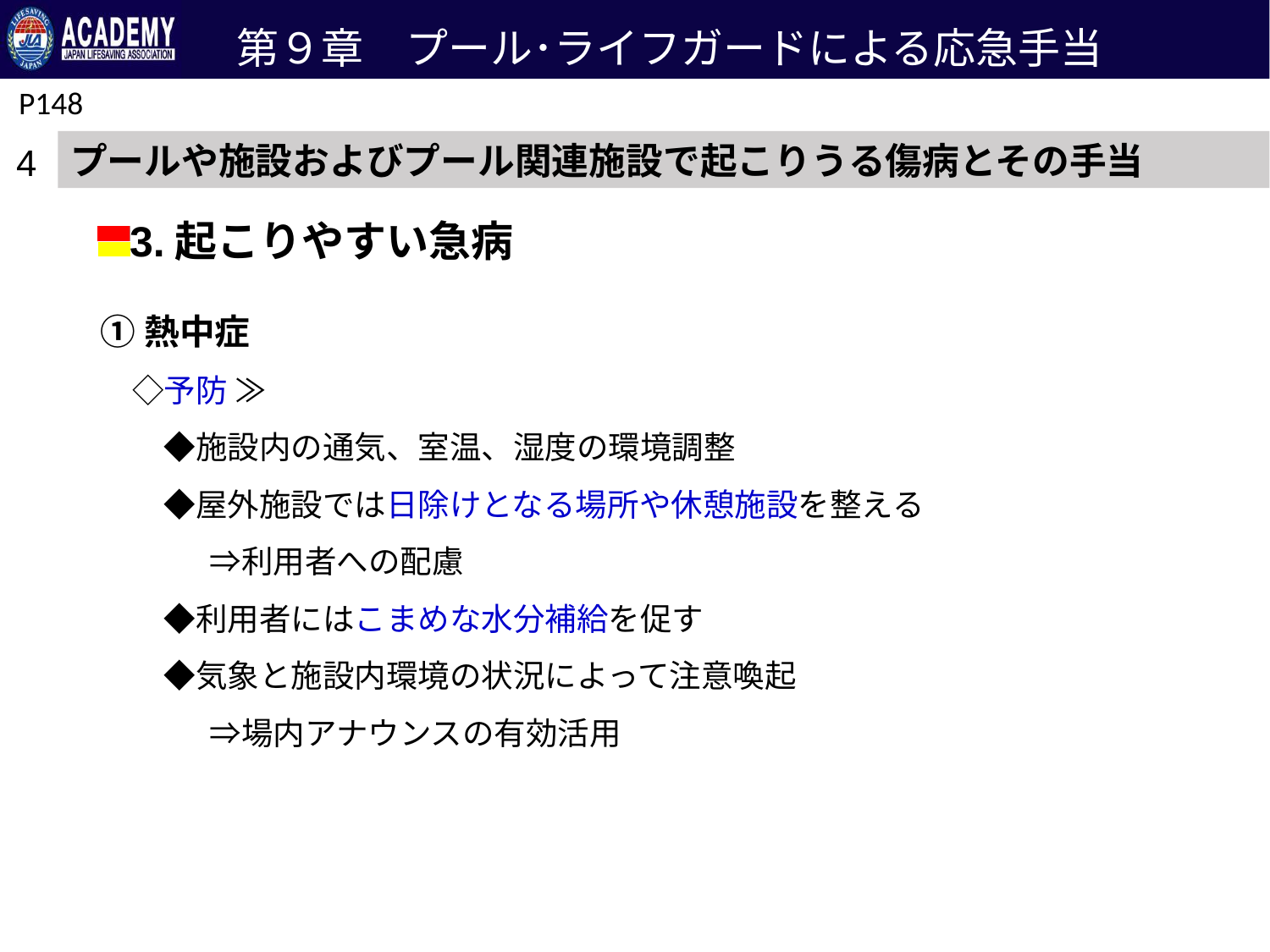

第９章　プール･ライフガードによる応急手当
P148
プールや施設およびプール関連施設で起こりうる傷病とその手当
4
3.起こりやすい急病
①熱中症
　◇予防 ≫
　　◆施設内の通気、室温、湿度の環境調整
　　◆屋外施設では日除けとなる場所や休憩施設を整える
　　　  ⇒利用者への配慮
　　◆利用者にはこまめな水分補給を促す
　　◆気象と施設内環境の状況によって注意喚起
　　　  ⇒場内アナウンスの有効活用